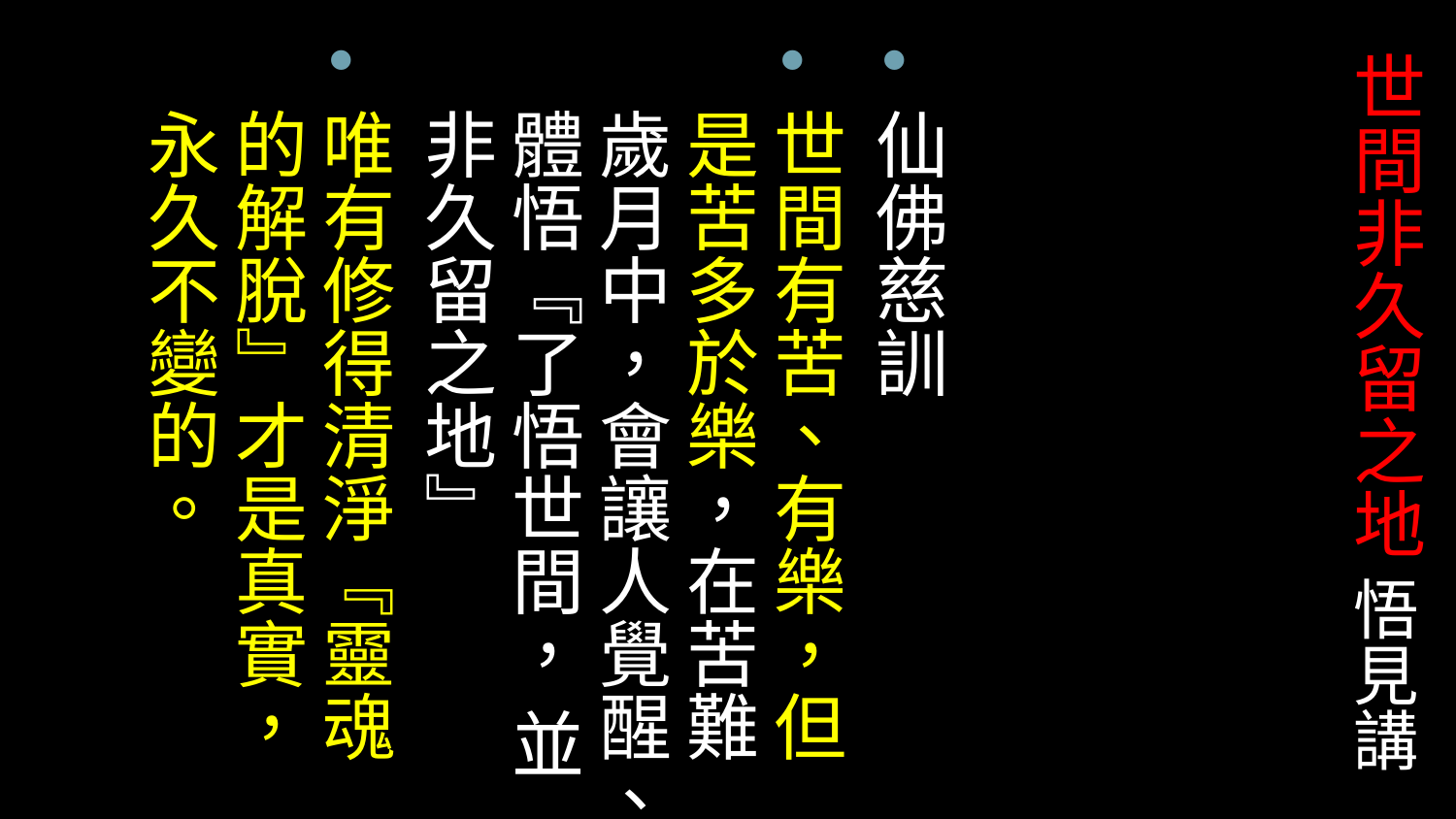

# 世間非久留之地 悟見講
仙佛慈訓
世間有苦、有樂，但是苦多於樂，在苦難歲月中，會讓人覺醒、體悟『了悟世間， 並非久留之地』
唯有修得清淨『靈魂的解脫』才是真實，永久不變的。